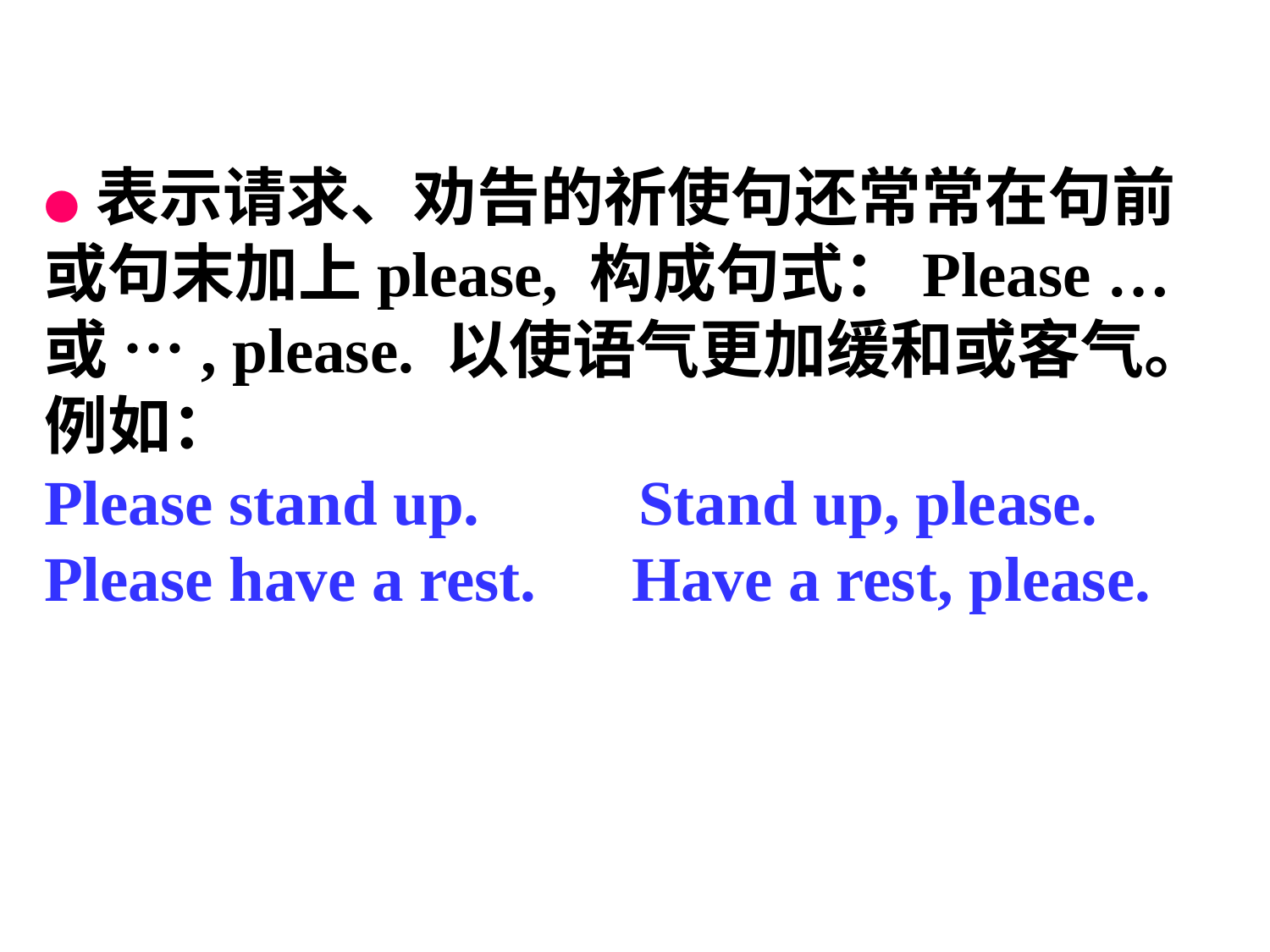

● 表示请求、劝告的祈使句还常常在句前或句末加上please, 构成句式：Please …或 …, please. 以使语气更加缓和或客气。例如：
Please stand up.          Stand up, please.
Please have a rest.      Have a rest, please.